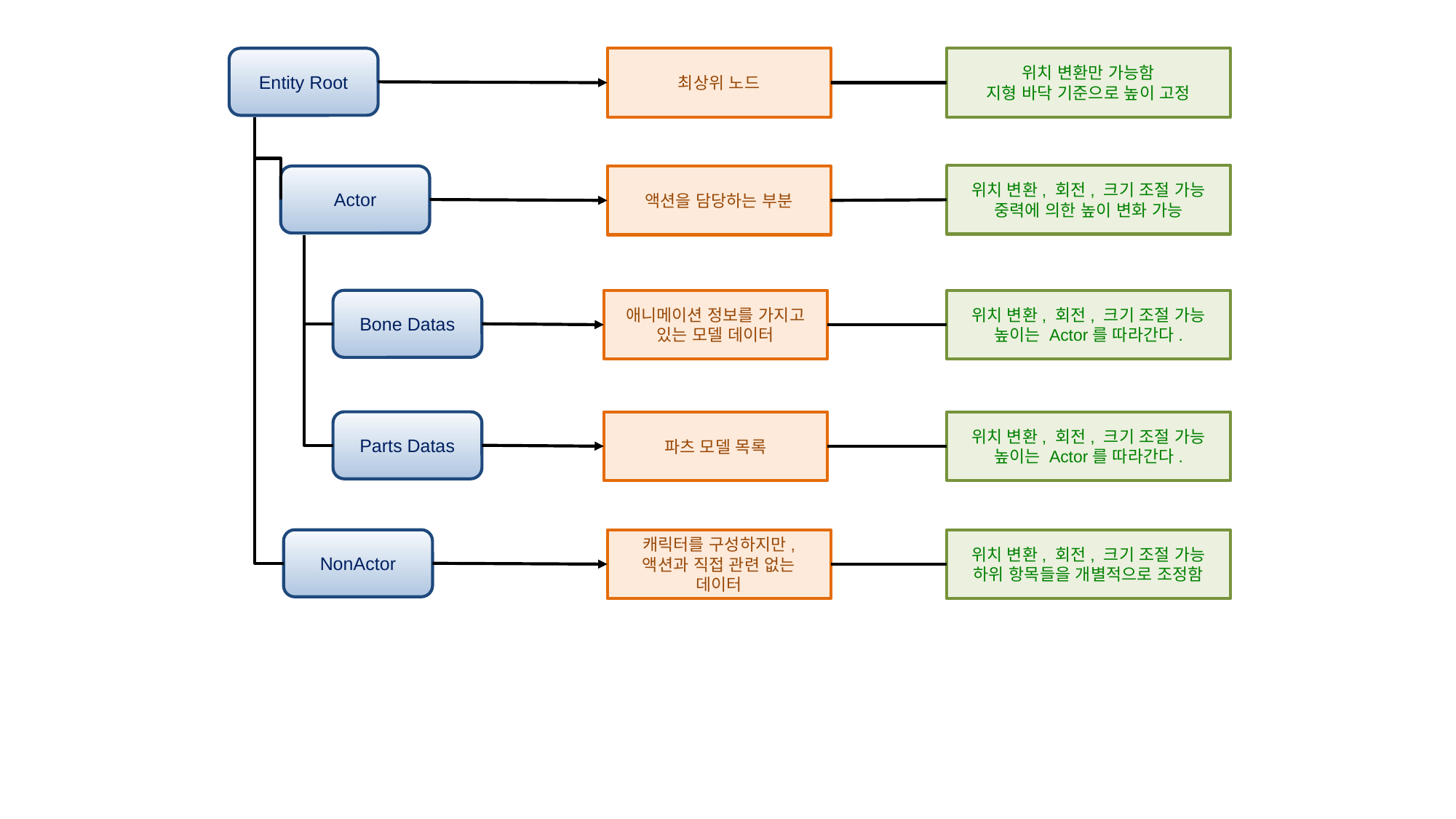

최상위 노드
위치 변환만 가능함
지형 바닥 기준으로 높이 고정
Entity Root
위치 변환, 회전, 크기 조절 가능
중력에 의한 높이 변화 가능
액션을 담당하는 부분
Actor
애니메이션 정보를 가지고 있는 모델 데이터
위치 변환, 회전, 크기 조절 가능
높이는 Actor를 따라간다.
Bone Datas
파츠 모델 목록
위치 변환, 회전, 크기 조절 가능
높이는 Actor를 따라간다.
Parts Datas
캐릭터를 구성하지만, 액션과 직접 관련 없는 데이터
위치 변환, 회전, 크기 조절 가능
하위 항목들을 개별적으로 조정함
NonActor